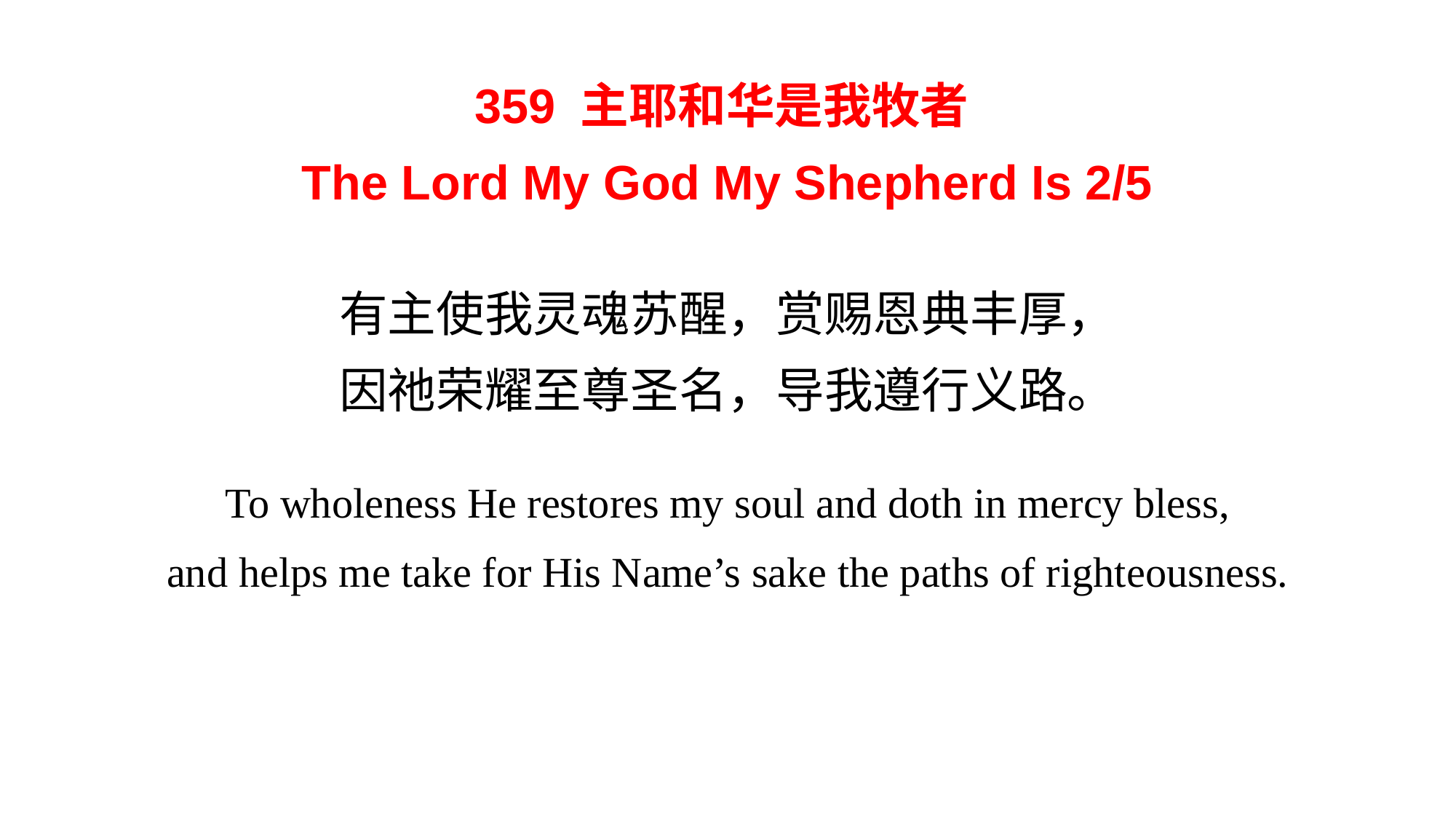

359 主耶和华是我牧者
The Lord My God My Shepherd Is 2/5
有主使我灵魂苏醒，赏赐恩典丰厚，
因祂荣耀至尊圣名，导我遵行义路。

To wholeness He restores my soul and doth in mercy bless,
and helps me take for His Name’s sake the paths of righteousness.